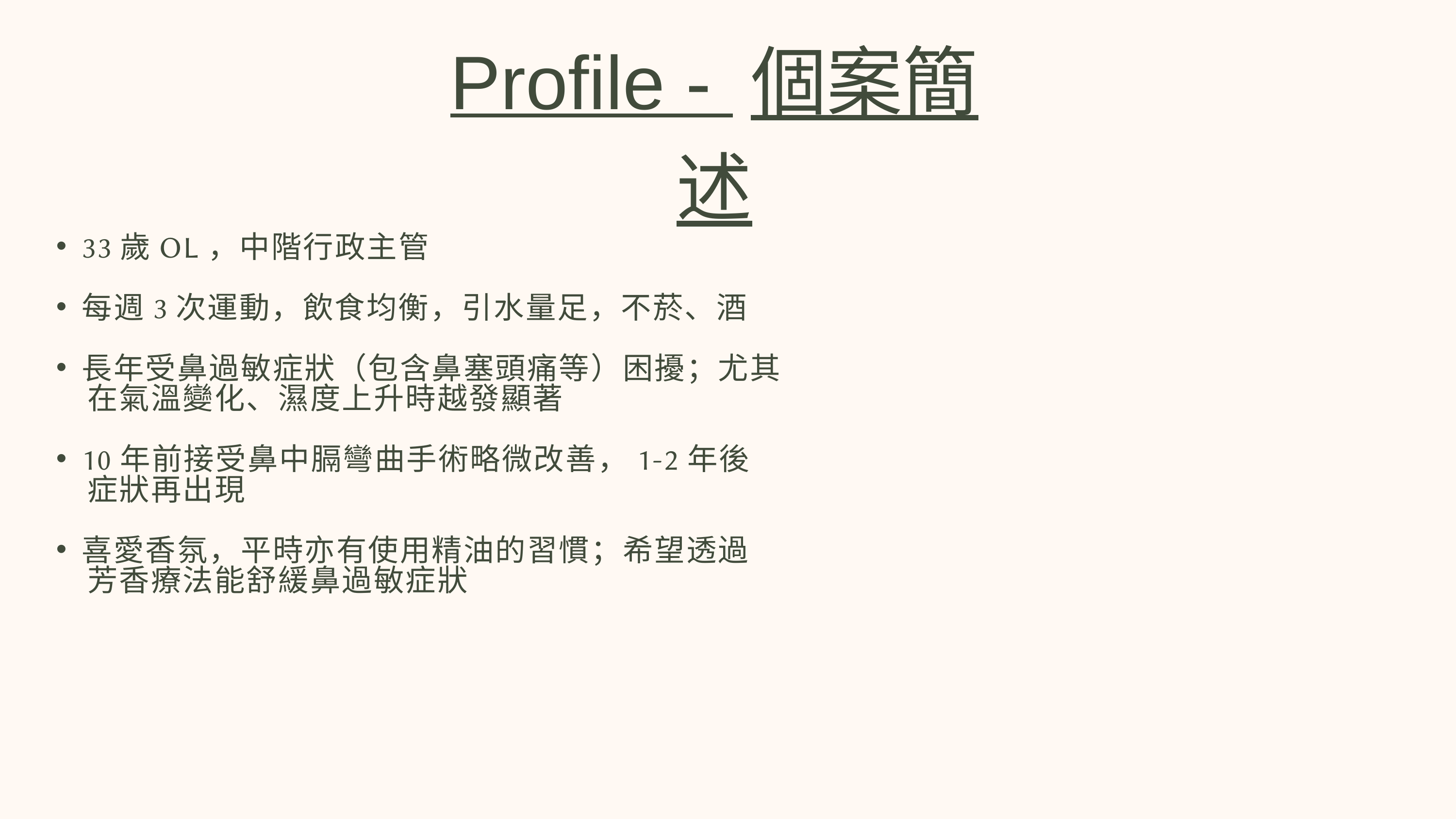

Profile - 個案簡述
33歲OL，中階行政主管

每週3次運動，飲食均衡，引水量足，不菸、酒

長年受鼻過敏症狀（包含鼻塞頭痛等）困擾；尤其
      在氣溫變化、濕度上升時越發顯著

10年前接受鼻中膈彎曲手術略微改善，1-2年後
      症狀再出現

喜愛香氛，平時亦有使用精油的習慣；希望透過
      芳香療法能舒緩鼻過敏症狀